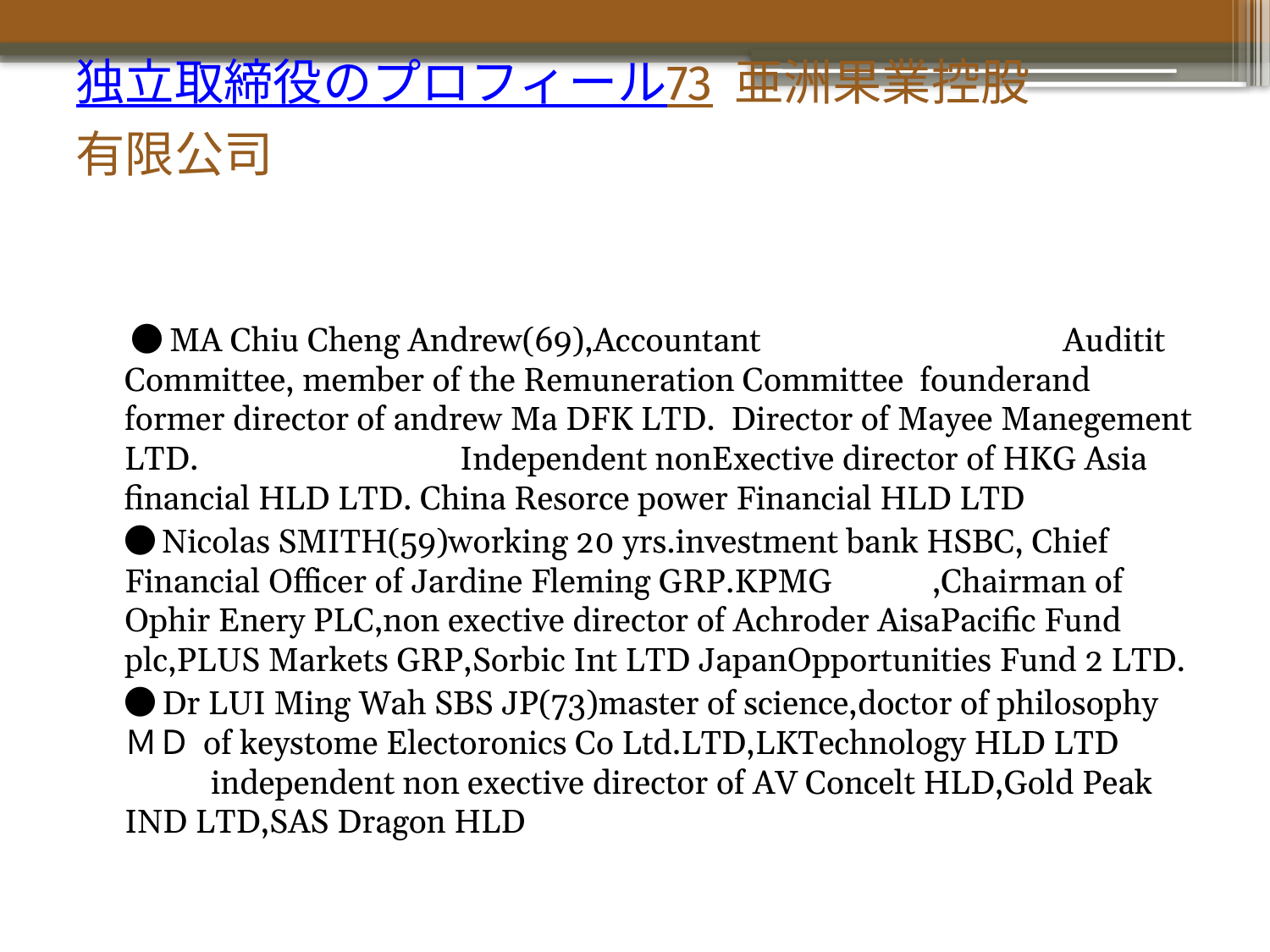

# 独立取締役のプロフィール 73 亜洲果業控股有限公司
　 ●MA Chiu Cheng Andrew(69),Accountant 　 　 　 　 　 　 　 Auditit Committee, member of the Remuneration Committee  founderand former director of andrew Ma DFK LTD.  Director of Mayee Manegement LTD. 　 　 　 　 　 　 Independent nonExective director of HKG Asia financial HLD LTD. China Resorce power Financial HLD LTD
　●Nicolas SMITH(59)working 20 yrs.investment bank HSBC, Chief Financial Officer of Jardine Fleming GRP.KPMG 　 　 ,Chairman of Ophir Enery PLC,non exective director of Achroder AisaPacific Fund plc,PLUS Markets GRP,Sorbic Int LTD JapanOpportunities Fund 2 LTD.
　●Dr LUI Ming Wah SBS JP(73)master of science,doctor of philosophy ＭＤ of keystome Electoronics Co Ltd.LTD,LKTechnology HLD LTD 　 　 　 independent non exective director of AV Concelt HLD,Gold Peak  IND LTD,SAS Dragon HLD